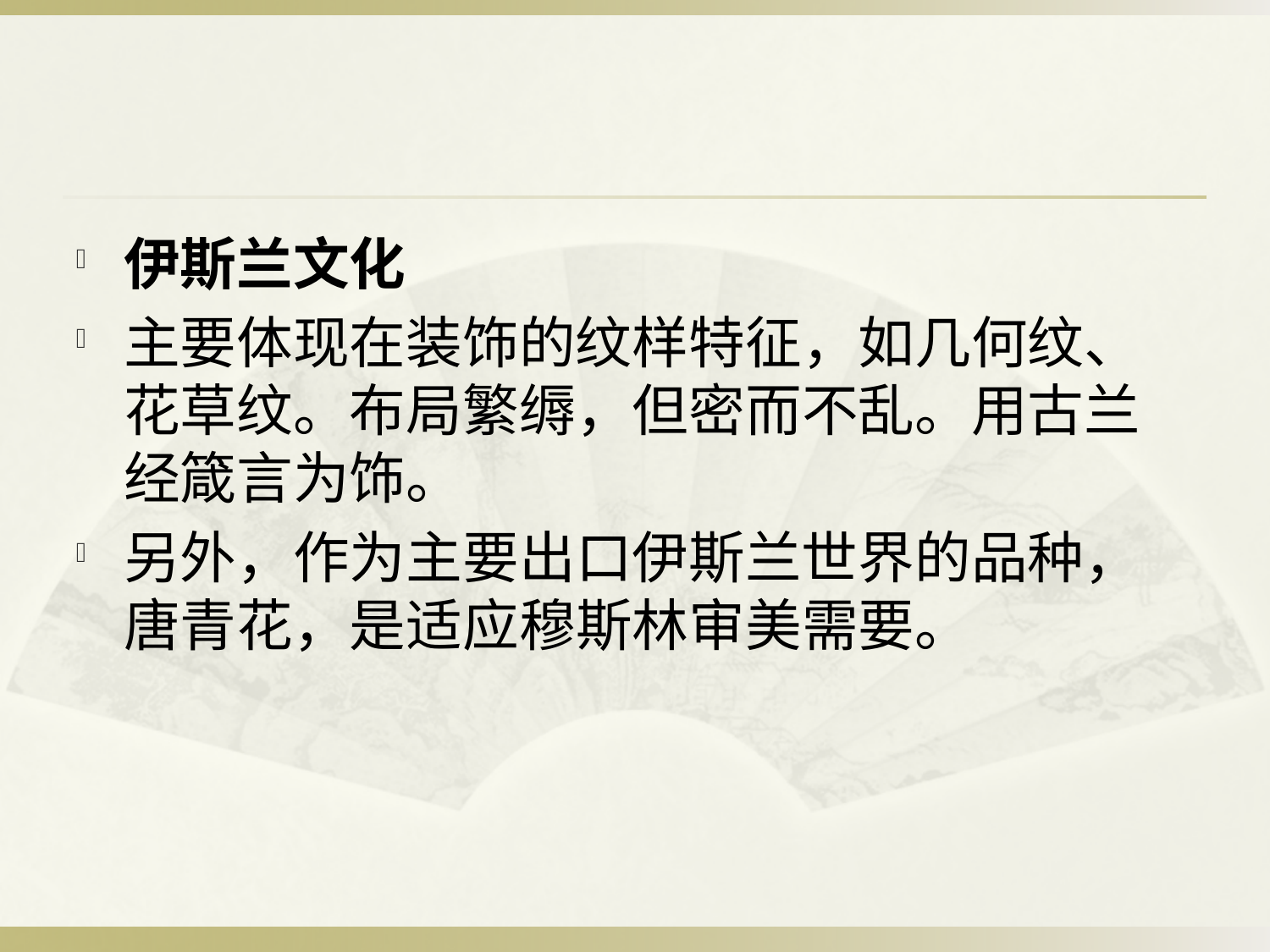

#
伊斯兰文化
主要体现在装饰的纹样特征，如几何纹、花草纹。布局繁缛，但密而不乱。用古兰经箴言为饰。
另外，作为主要出口伊斯兰世界的品种，唐青花，是适应穆斯林审美需要。